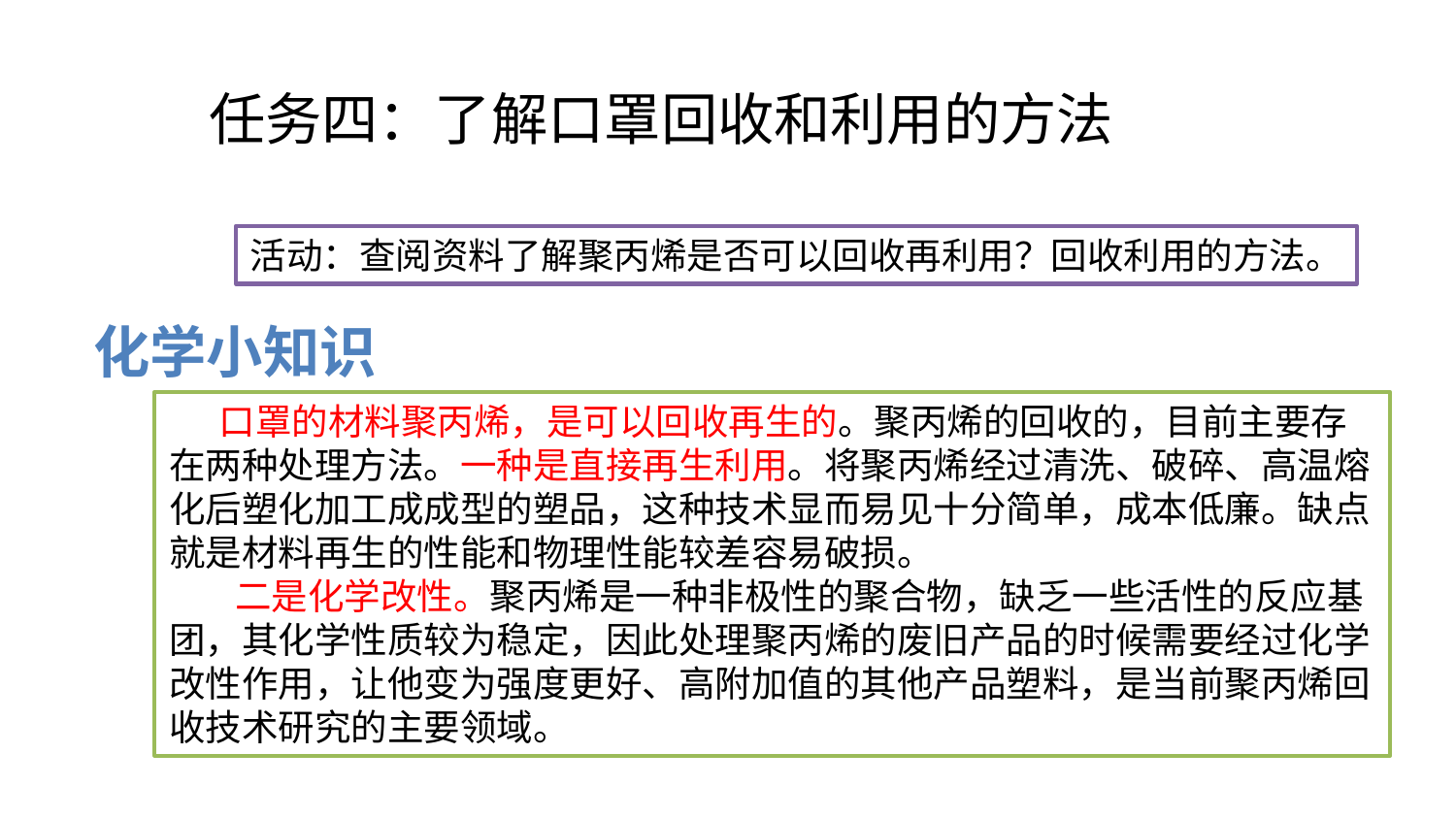

任务四：了解口罩回收和利用的方法
活动：查阅资料了解聚丙烯是否可以回收再利用？回收利用的方法。
化学小知识
     口罩的材料聚丙烯，是可以回收再生的。聚丙烯的回收的，目前主要存在两种处理方法。一种是直接再生利用。将聚丙烯经过清洗、破碎、高温熔化后塑化加工成成型的塑品，这种技术显而易见十分简单，成本低廉。缺点就是材料再生的性能和物理性能较差容易破损。
       二是化学改性。聚丙烯是一种非极性的聚合物，缺乏一些活性的反应基团，其化学性质较为稳定，因此处理聚丙烯的废旧产品的时候需要经过化学改性作用，让他变为强度更好、高附加值的其他产品塑料，是当前聚丙烯回收技术研究的主要领域。